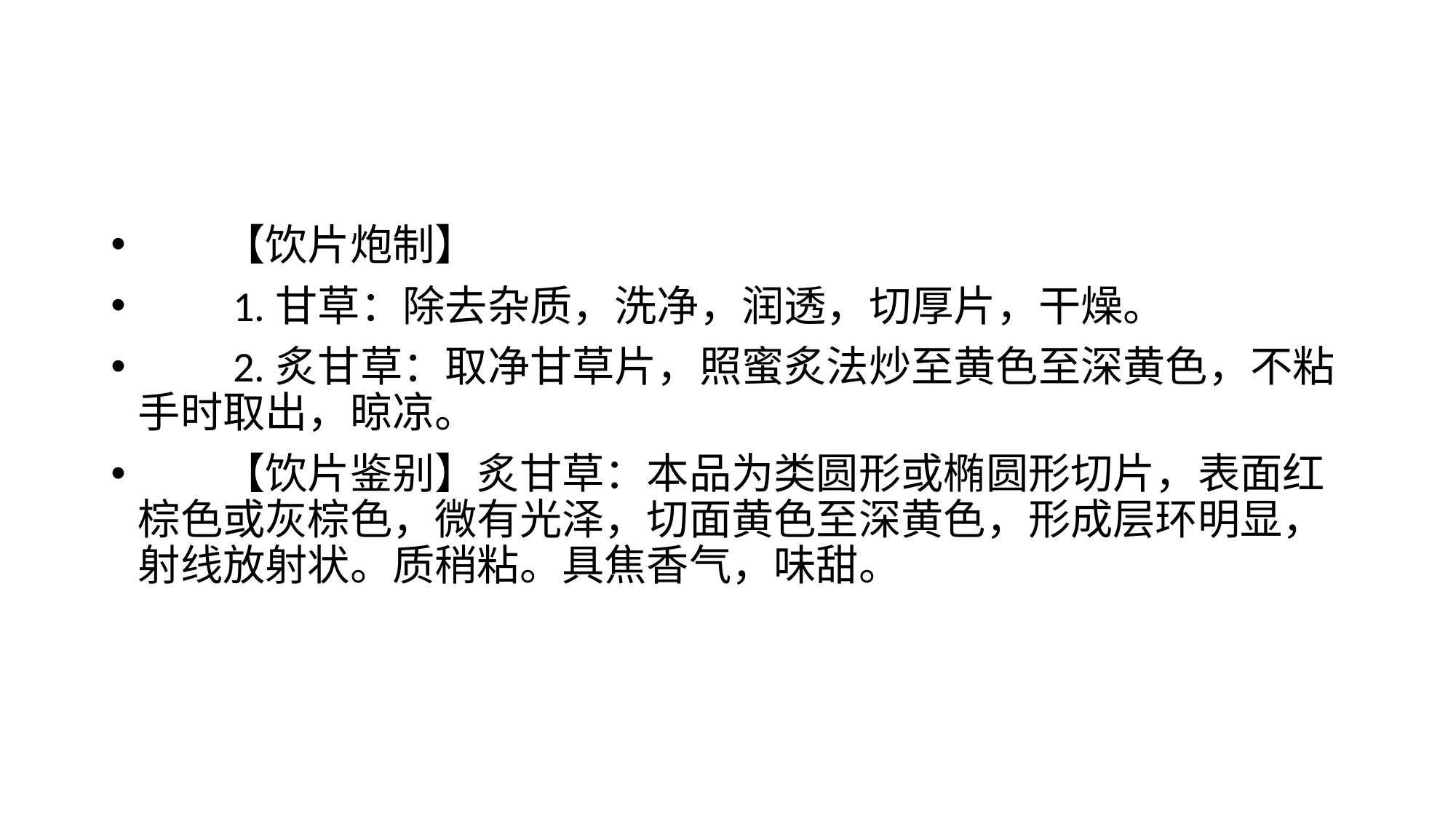

#
　　【饮片炮制】
　　1.甘草：除去杂质，洗净，润透，切厚片，干燥。
　　2.炙甘草：取净甘草片，照蜜炙法炒至黄色至深黄色，不粘手时取出，晾凉。
　　【饮片鉴别】炙甘草：本品为类圆形或椭圆形切片，表面红棕色或灰棕色，微有光泽，切面黄色至深黄色，形成层环明显，射线放射状。质稍粘。具焦香气，味甜。